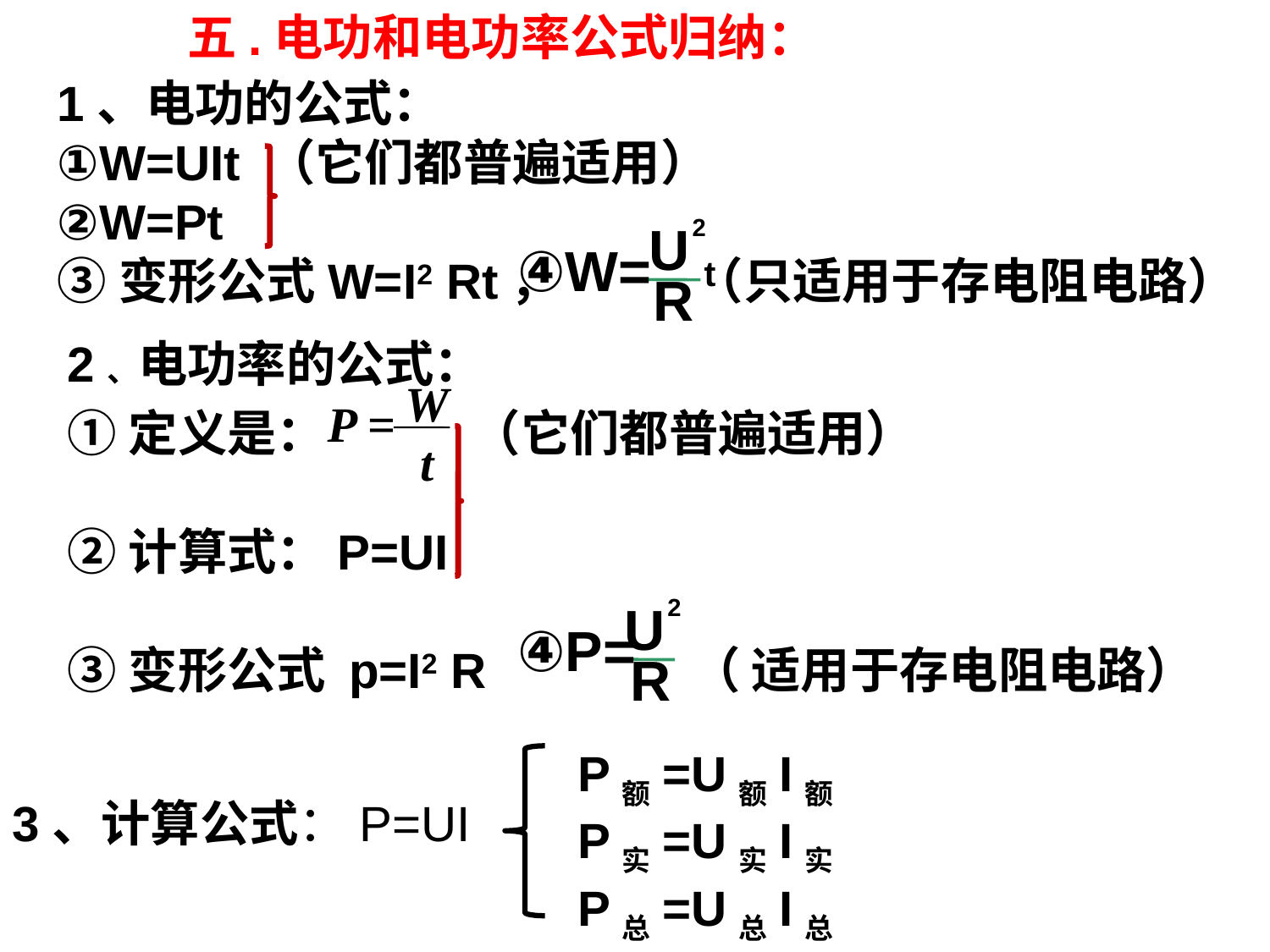

五.电功和电功率公式归纳：
1、电功的公式：
①W=UIt （它们都普遍适用）
②W=Pt
③变形公式W=I2 Rt，            （只适用于存电阻电路）

2
U
④W=
R

t
2、电功率的公式：
W
t
P =

①定义是：             （它们都普遍适用）

②计算式：P=UI

③变形公式 p=I2 R              （ 适用于存电阻电路）

2
U
④P=
R

P额=U额I额
P实=U实I实
P总=U总I总

3、计算公式：P=UI